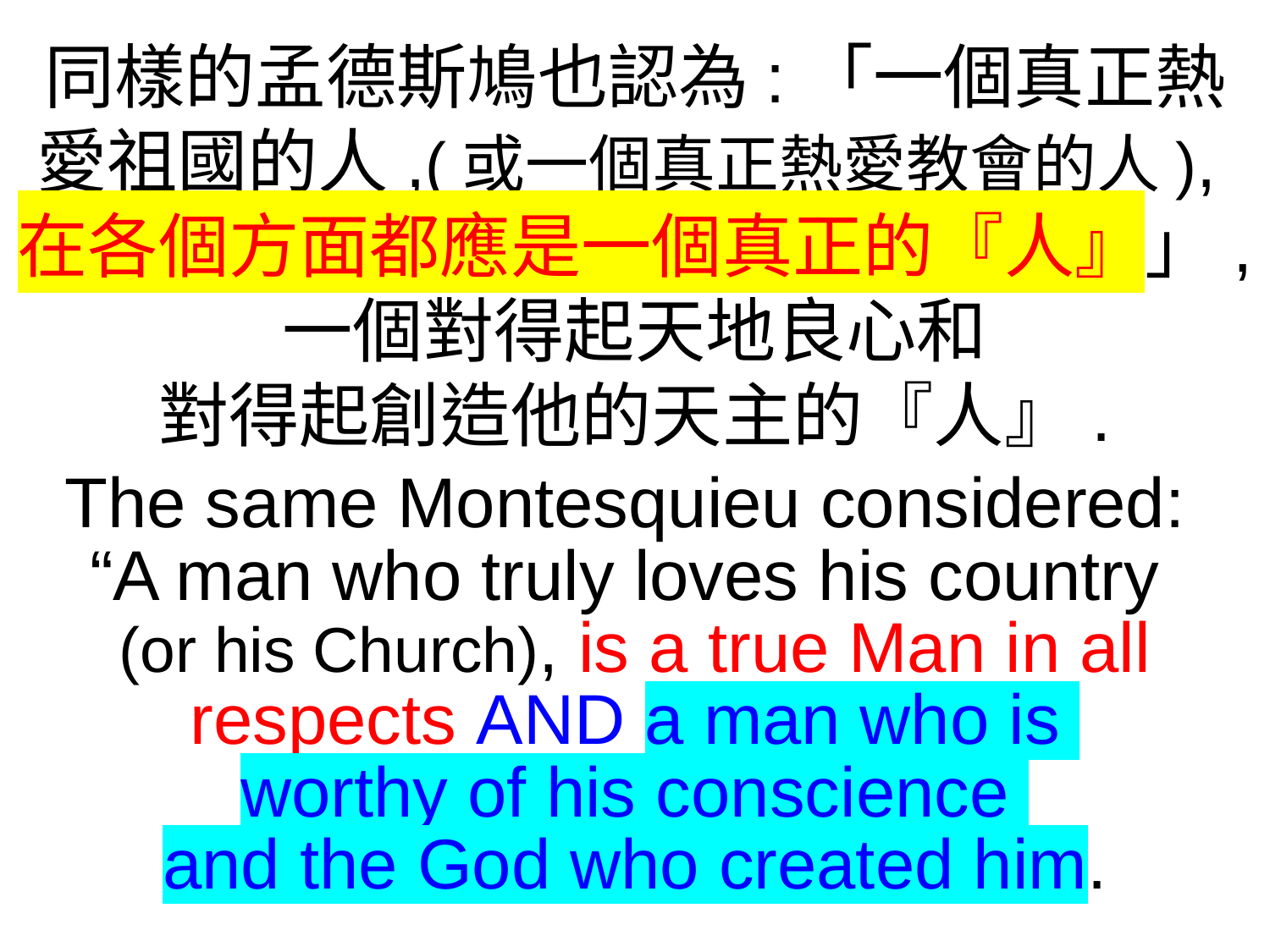

同樣的孟德斯鳩也認為:「一個真正熱愛祖國的人,(或一個真正熱愛教會的人),在各個方面都應是一個真正的『人』」,
一個對得起天地良心和
對得起創造他的天主的『人』.
The same Montesquieu considered:
“A man who truly loves his country
(or his Church), is a true Man in all respects AND a man who is
worthy of his conscience
and the God who created him.